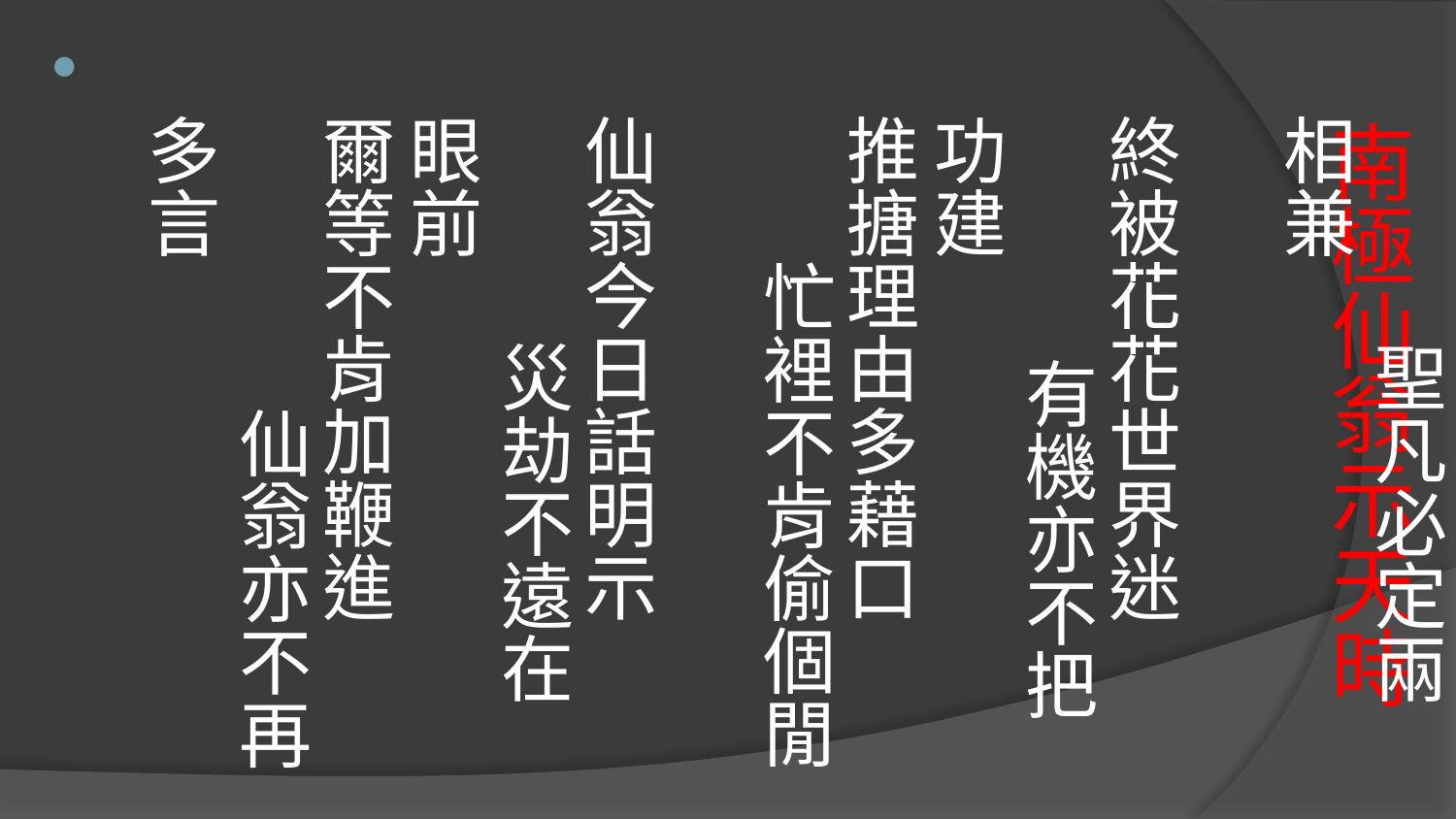

如絃上箭勢必發　                     眾生塗炭苦連連
爾等否記曾立愿　                   聖凡必定兩相兼
終被花花世界迷　                    有機亦不把功建
推搪理由多藉口　              忙裡不肯偷個閒
仙翁今日話明示　                   災劫不遠在眼前
爾等不肯加鞭進　                       仙翁亦不再多言

# 南極仙翁示天時